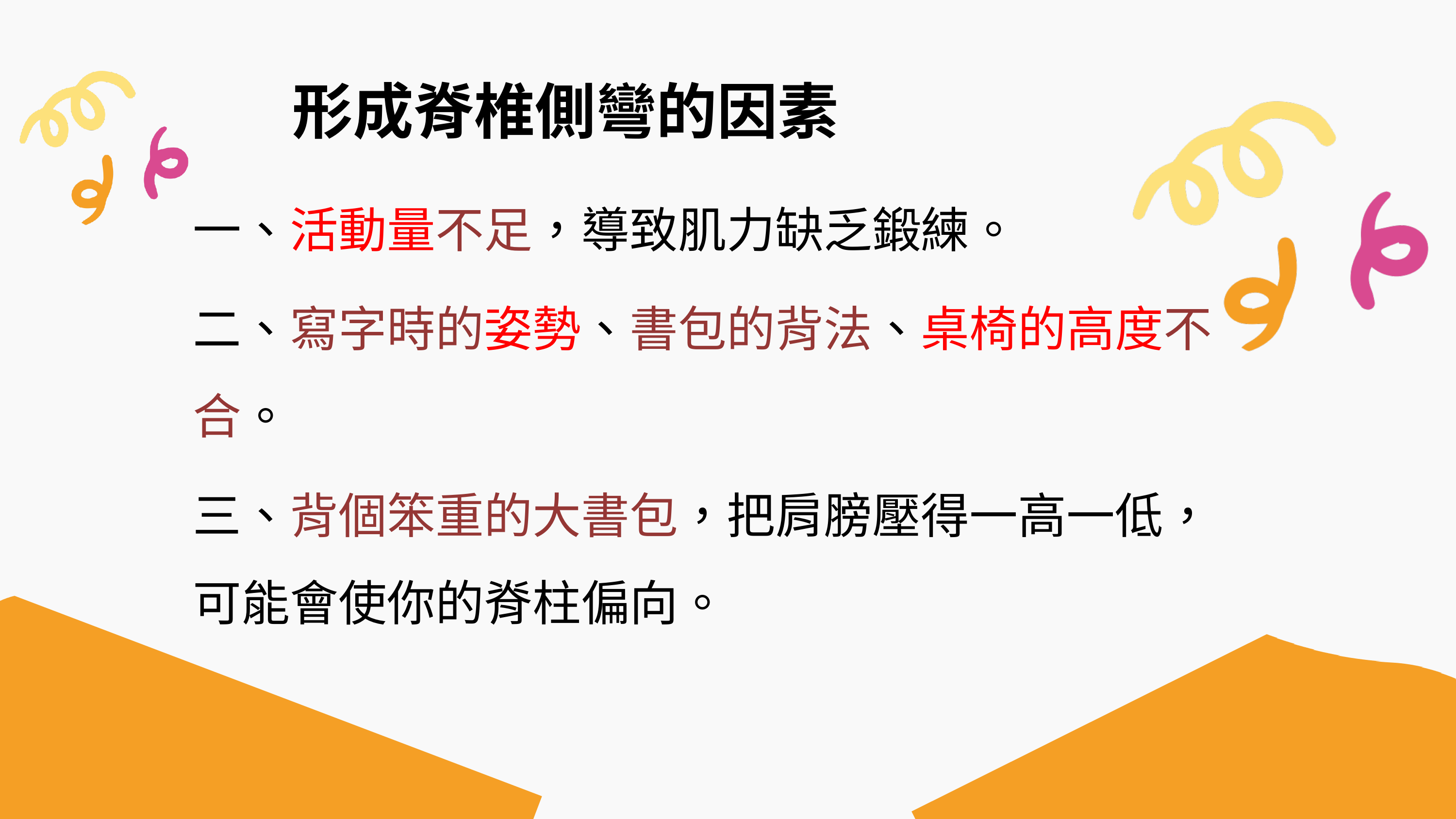

形成脊椎側彎的因素

一、活動量不足，導致肌力缺乏鍛練。
二、寫字時的姿勢、書包的背法、桌椅的高度不合。
三、背個笨重的大書包，把肩膀壓得一高一低，可能會使你的脊柱偏向。